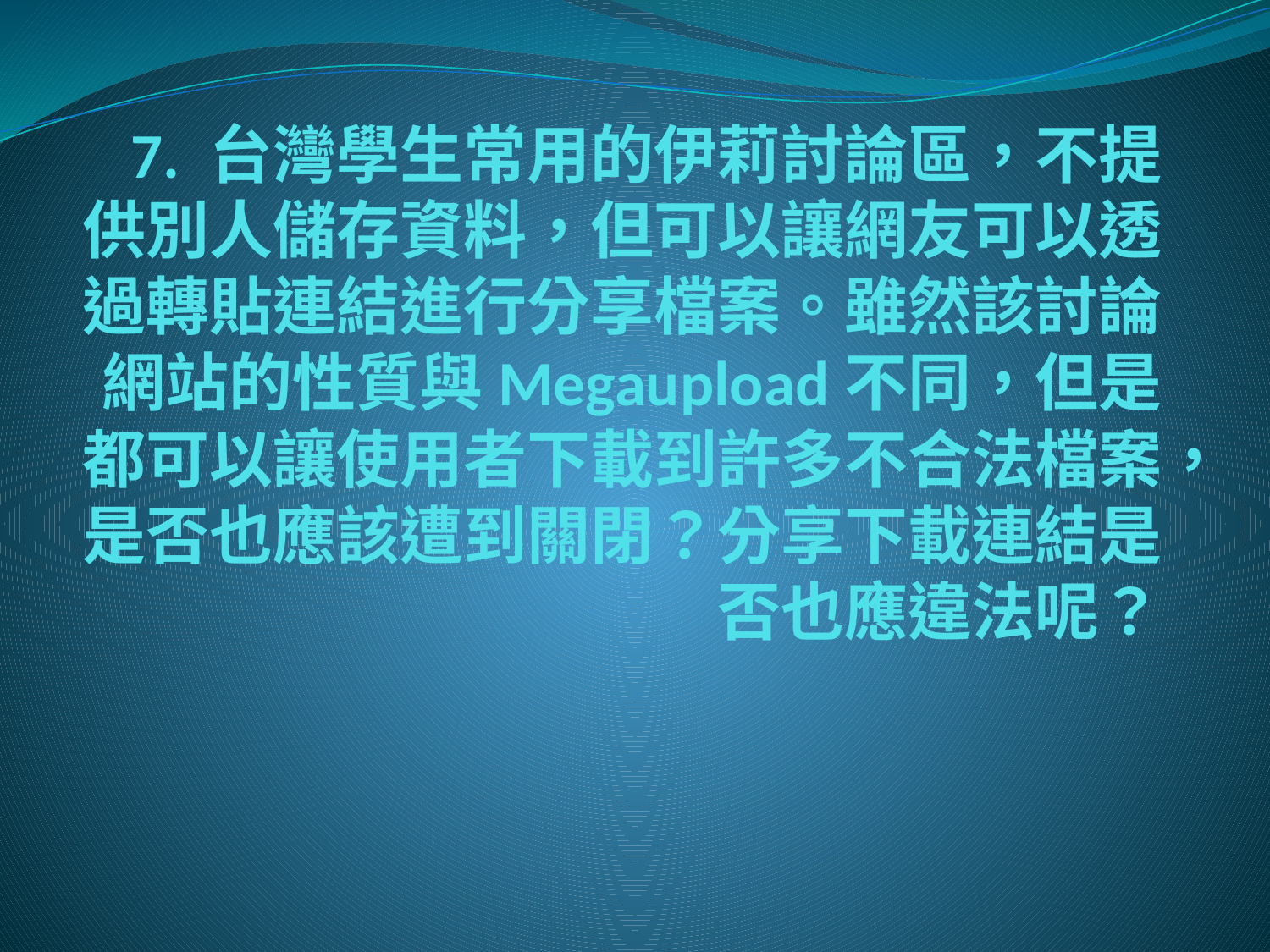

# 7. 台灣學生常用的伊莉討論區，不提供別人儲存資料，但可以讓網友可以透過轉貼連結進行分享檔案。雖然該討論網站的性質與Megaupload不同，但是都可以讓使用者下載到許多不合法檔案，是否也應該遭到關閉？分享下載連結是否也應違法呢？